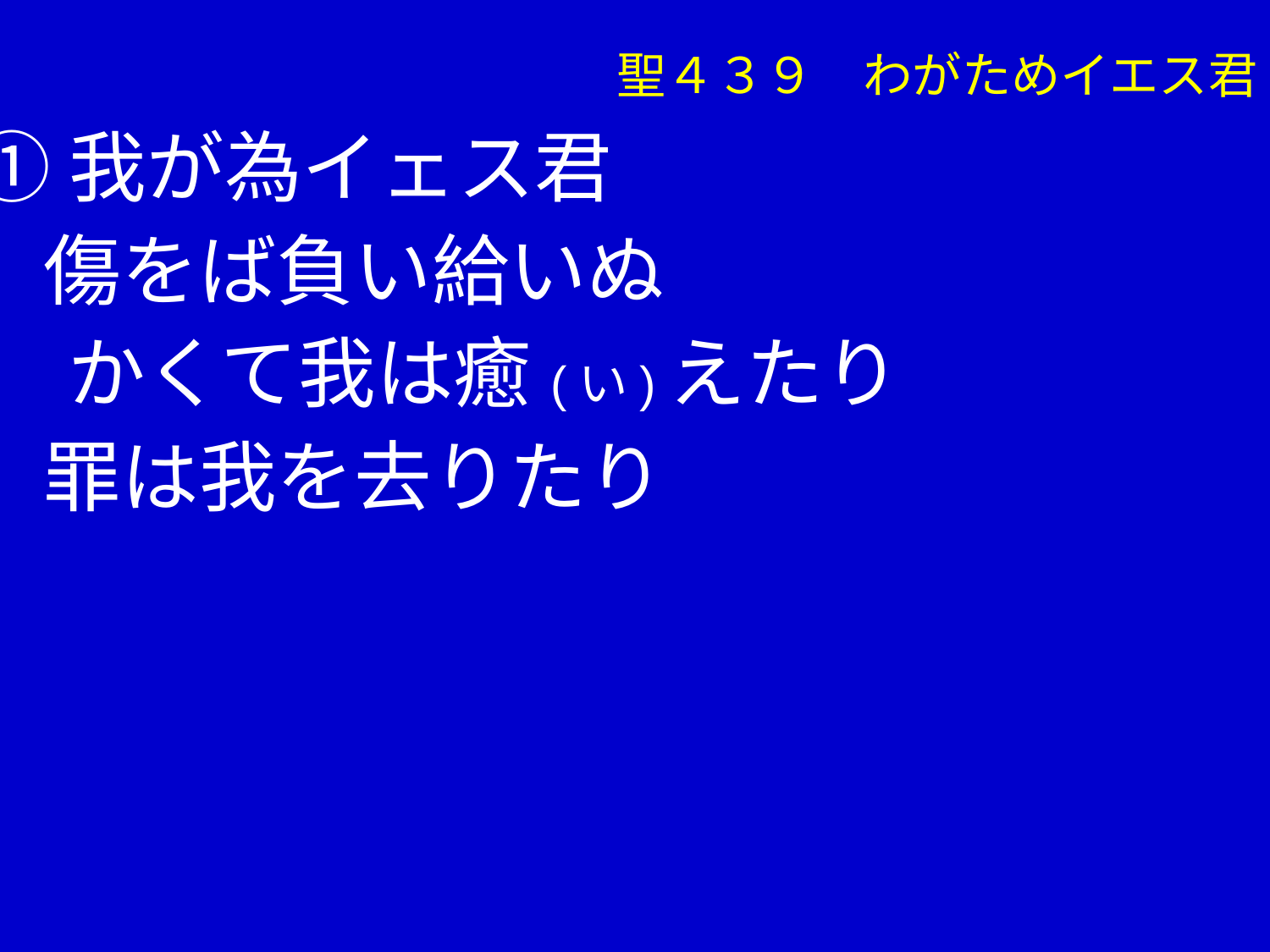

聖４３９　わがためイエス君
①我が為イェス君
   傷をば負い給いぬ
　 かくて我は癒(い)えたり
   罪は我を去りたり